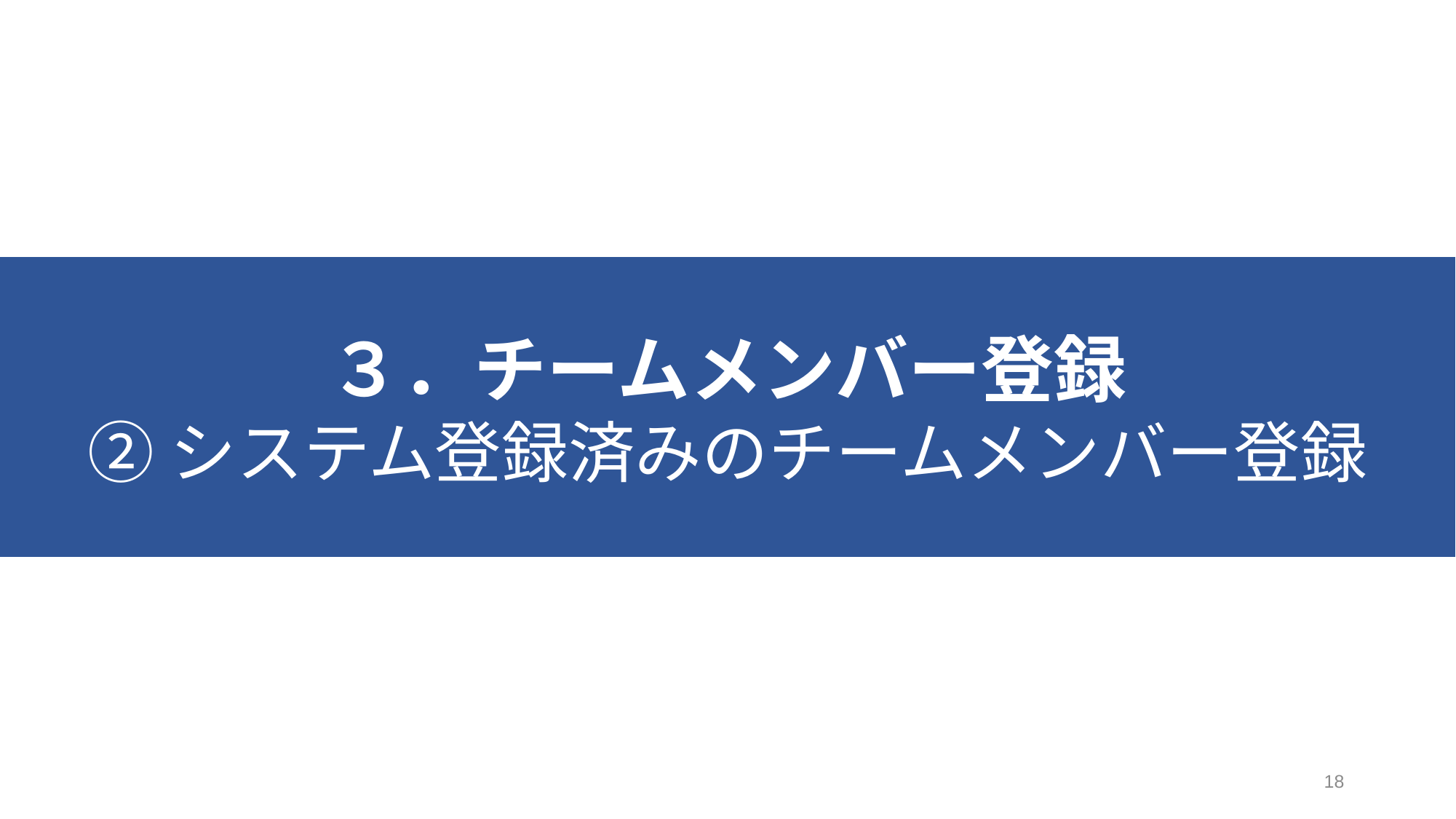

３．チームメンバー登録
②システム登録済みのチームメンバー登録

３．チームメンバー登録
②システム登録済みのチームメンバー登録
18